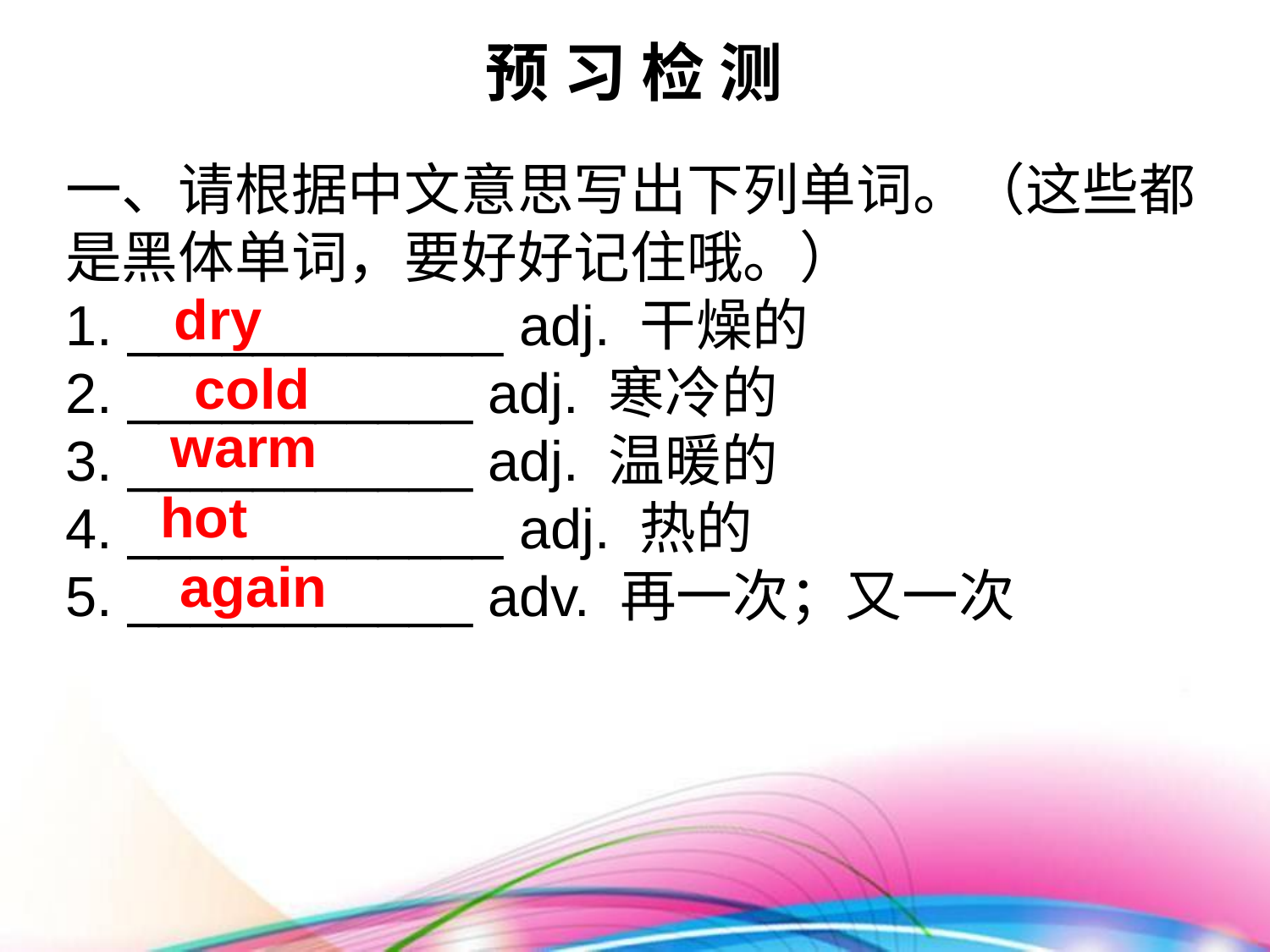

预 习 检 测
一、请根据中文意思写出下列单词。（这些都是黑体单词，要好好记住哦。）
1. ____________ adj. 干燥的
2. ___________ adj. 寒冷的
3. ___________ adj. 温暖的
4. ____________ adj. 热的
5. ___________ adv. 再一次；又一次
dry
cold
warm
hot
again